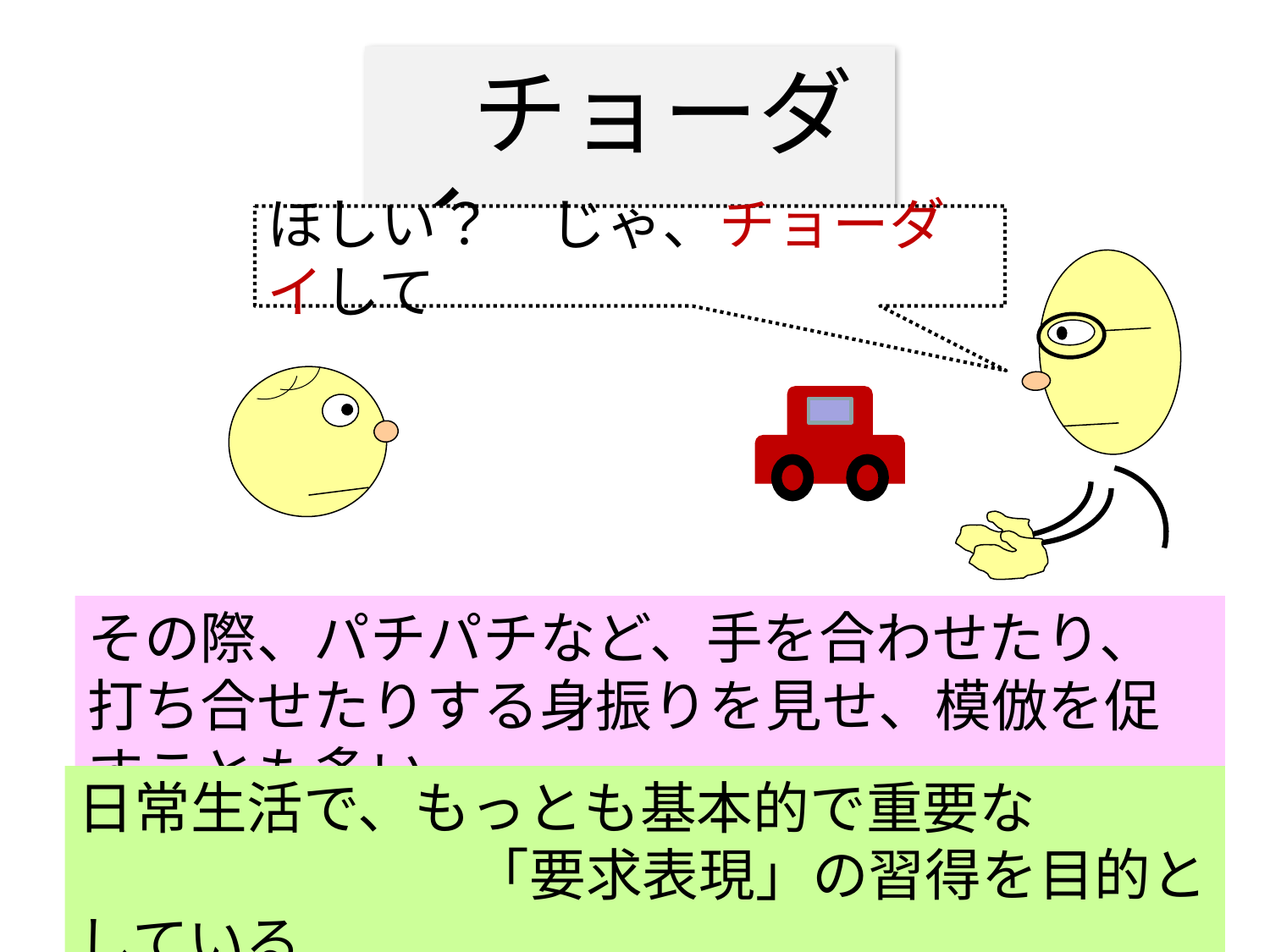

チョーダイ
ほしい？　じゃ、チョーダイして

その際、パチパチなど、手を合わせたり、打ち合せたりする身振りを見せ、模倣を促すことも多い
日常生活で、もっとも基本的で重要な
　　　　　　　「要求表現」の習得を目的としている